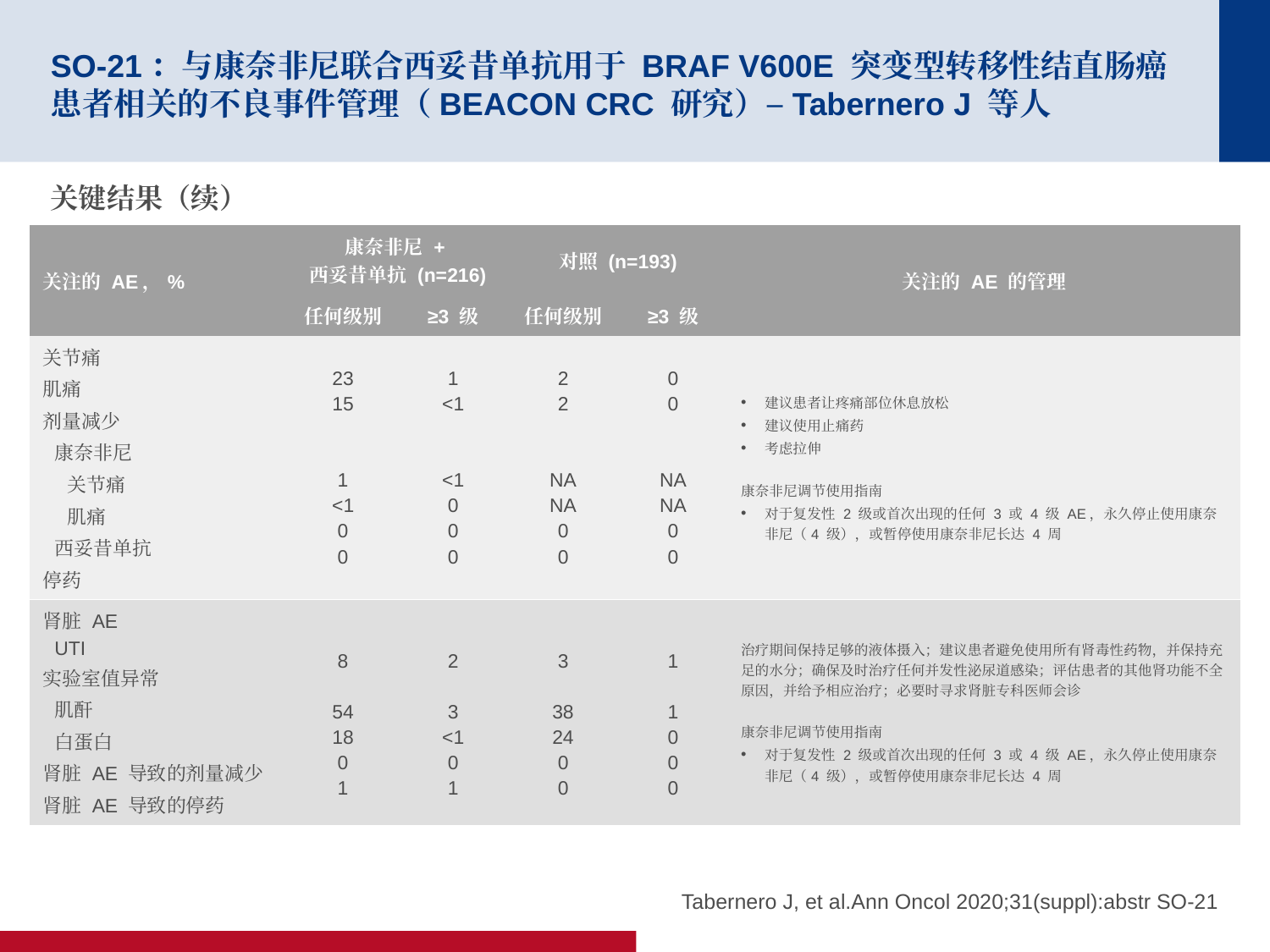

# SO-21：与康奈非尼联合西妥昔单抗用于 BRAF V600E 突变型转移性结直肠癌患者相关的不良事件管理（BEACON CRC 研究）–Tabernero J 等人
关键结果（续）
| 关注的 AE，% | 康奈非尼 + 西妥昔单抗 (n=216) |  | 对照 (n=193) |  | 关注的 AE 的管理 |
| --- | --- | --- | --- | --- | --- |
|  | 任何级别 | ≥3 级 | 任何级别 | ≥3 级 |  |
| 关节痛 肌痛 剂量减少 康奈非尼 关节痛 肌痛 西妥昔单抗 停药 | 23 15 1 <1 0 0 | 1 <1 <1 0 0 0 | 2 2 NA NA 0 0 | 0 0 NA NA 0 0 | 建议患者让疼痛部位休息放松 建议使用止痛药 考虑拉伸 康奈非尼调节使用指南 对于复发性 2 级或首次出现的任何 3 或 4 级 AE，永久停止使用康奈非尼（4 级），或暂停使用康奈非尼长达 4 周 |
| 肾脏 AE UTI 实验室值异常 肌酐 白蛋白 肾脏 AE 导致的剂量减少 肾脏 AE 导致的停药 | 8 54 18 0 1 | 2 3 <1 0 1 | 3 38 24 0 0 | 1 1 0 0 0 | 治疗期间保持足够的液体摄入；建议患者避免使用所有肾毒性药物，并保持充足的水分；确保及时治疗任何并发性泌尿道感染；评估患者的其他肾功能不全原因，并给予相应治疗；必要时寻求肾脏专科医师会诊 康奈非尼调节使用指南 对于复发性 2 级或首次出现的任何 3 或 4 级 AE，永久停止使用康奈非尼（4 级），或暂停使用康奈非尼长达 4 周 |
Tabernero J, et al.Ann Oncol 2020;31(suppl):abstr SO-21